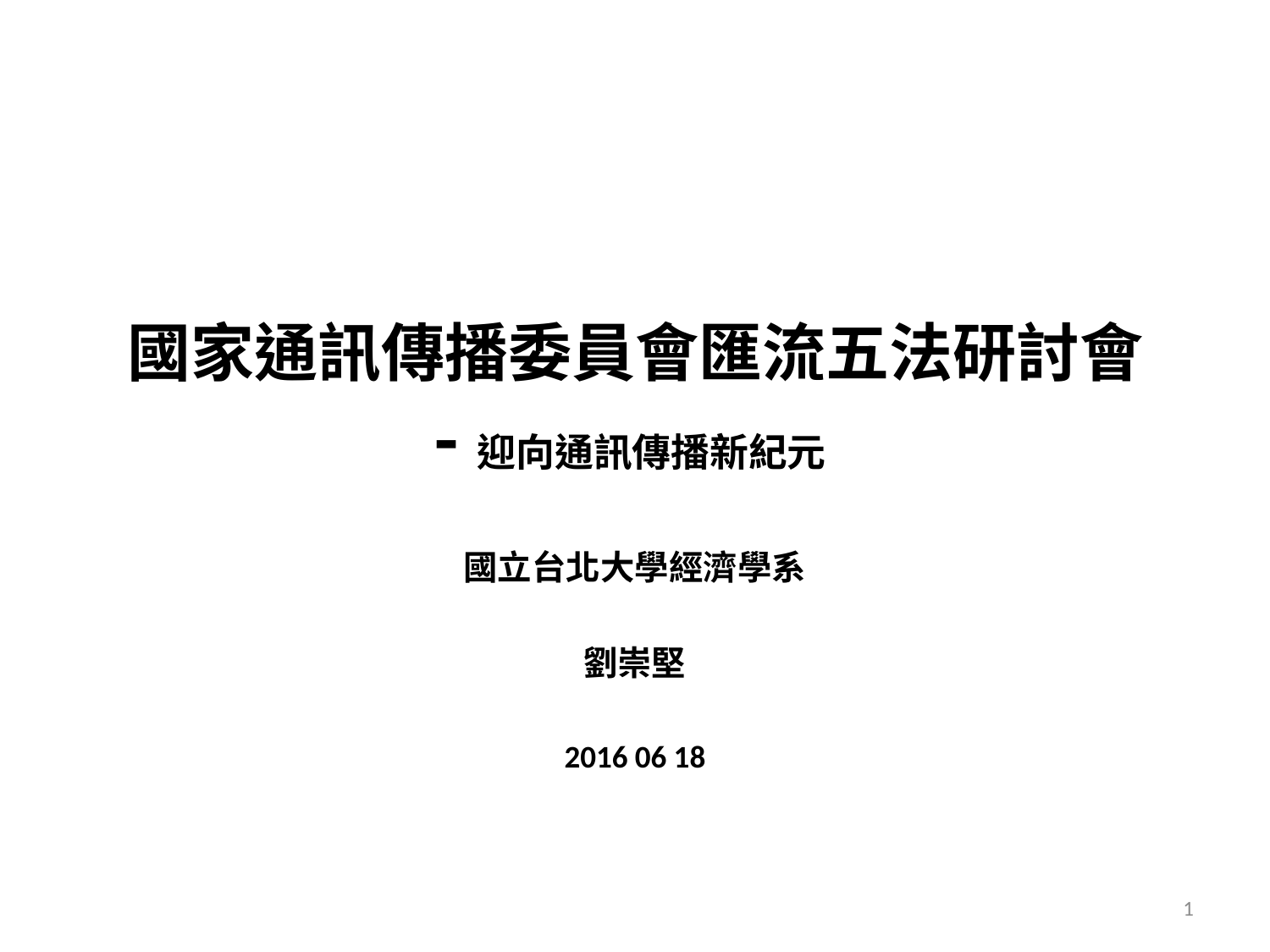

# 國家通訊傳播委員會匯流五法研討會 -迎向通訊傳播新紀元
國立台北大學經濟學系

劉崇堅

2016 06 18

1